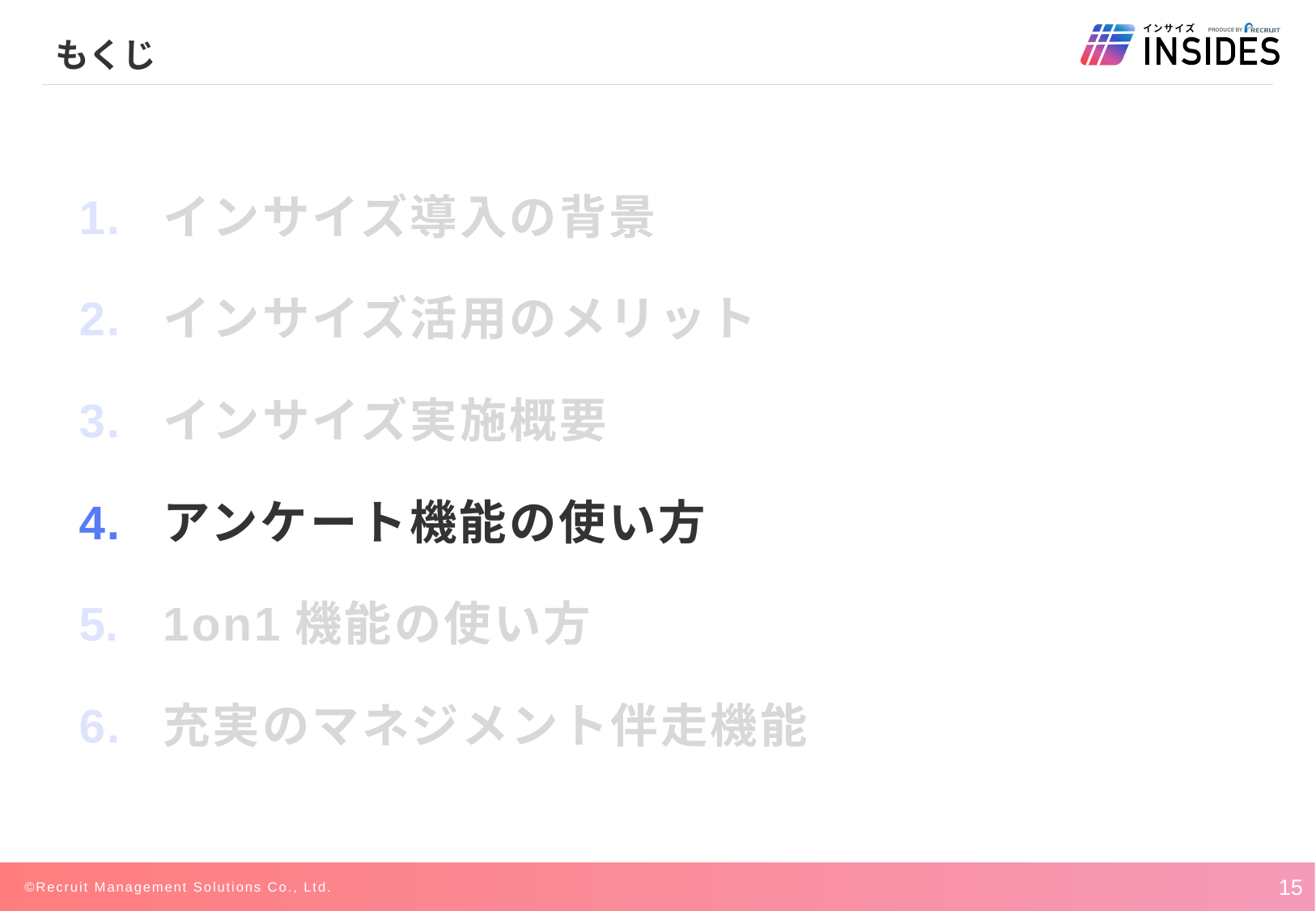

# もくじ
インサイズ導入の背景
インサイズ活用のメリット
インサイズ実施概要
アンケート機能の使い方
1on1機能の使い方
充実のマネジメント伴走機能